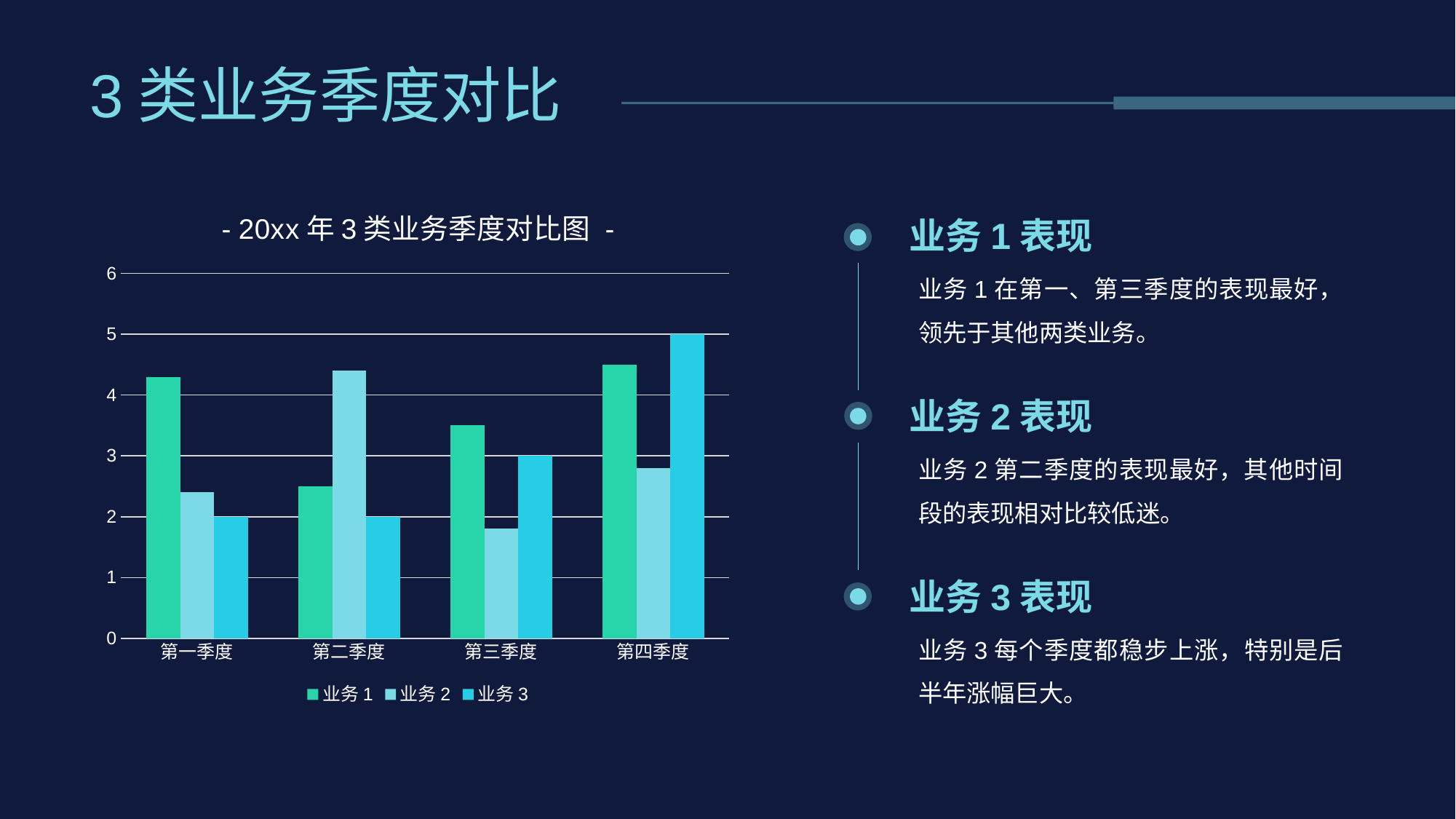

# 3类业务季度对比

### Chart: - 20xx年3类业务季度对比图 -

| Category | 业务1 | 业务2 | 业务3 |
|---|---|---|---|
| 第一季度 | 4.3 | 2.4 | 2.0 |
| 第二季度 | 2.5 | 4.4 | 2.0 |
| 第三季度 | 3.5 | 1.8 | 3.0 |
| 第四季度 | 4.5 | 2.8 | 5.0 |
业务1表现

业务1在第一、第三季度的表现最好，领先于其他两类业务。
业务2表现

业务2第二季度的表现最好，其他时间段的表现相对比较低迷。
业务3表现

业务3每个季度都稳步上涨，特别是后半年涨幅巨大。